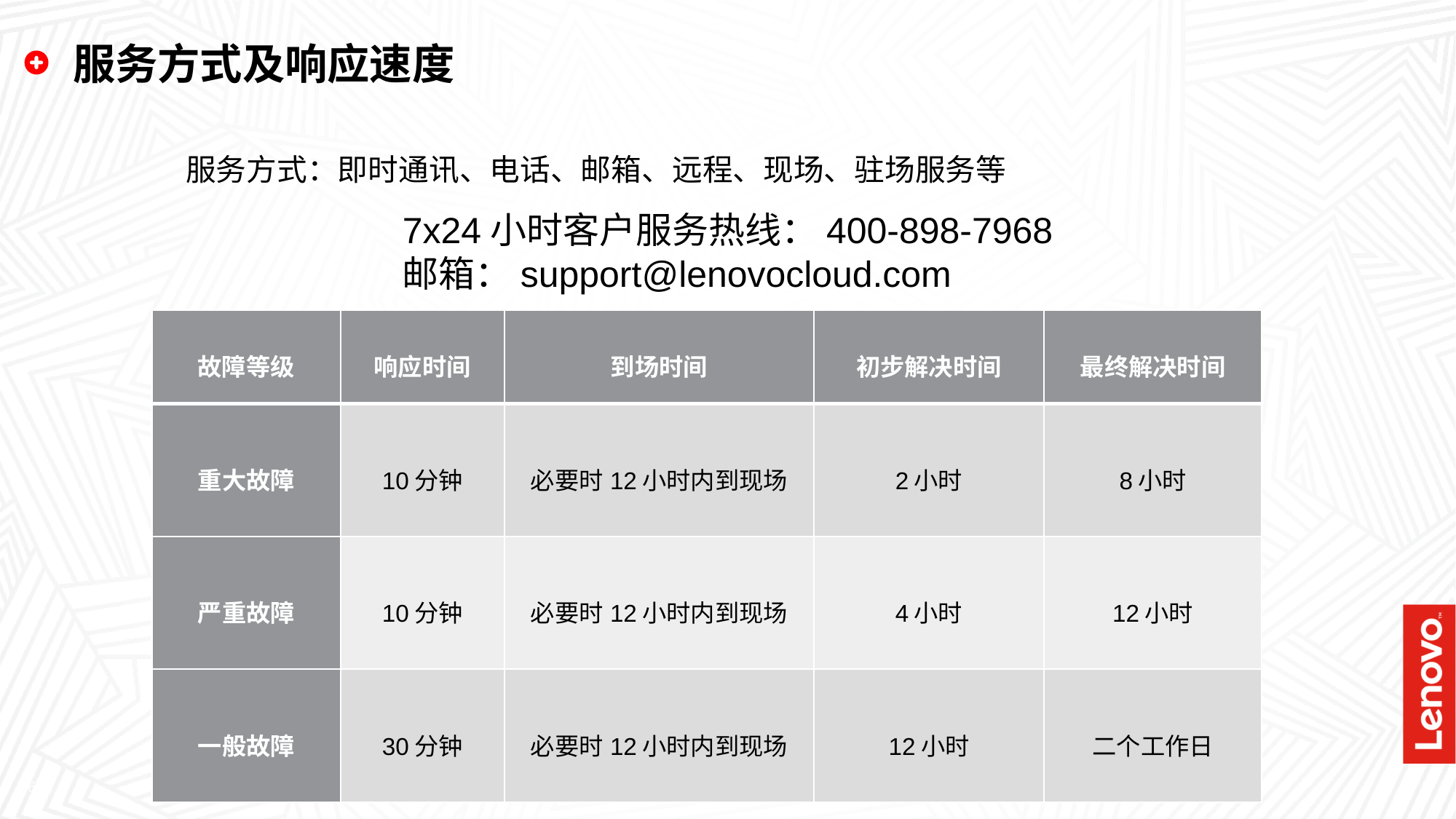

# 服务方式及响应速度
服务方式：即时通讯、电话、邮箱、远程、现场、驻场服务等
7x24小时客户服务热线：400-898-7968
邮箱：support@lenovocloud.com
| 故障等级 | 响应时间 | 到场时间 | 初步解决时间 | 最终解决时间 |
| --- | --- | --- | --- | --- |
| 重大故障 | 10分钟 | 必要时12小时内到现场 | 2小时 | 8小时 |
| 严重故障 | 10分钟 | 必要时12小时内到现场 | 4小时 | 12小时 |
| 一般故障 | 30分钟 | 必要时12小时内到现场 | 12小时 | 二个工作日 |